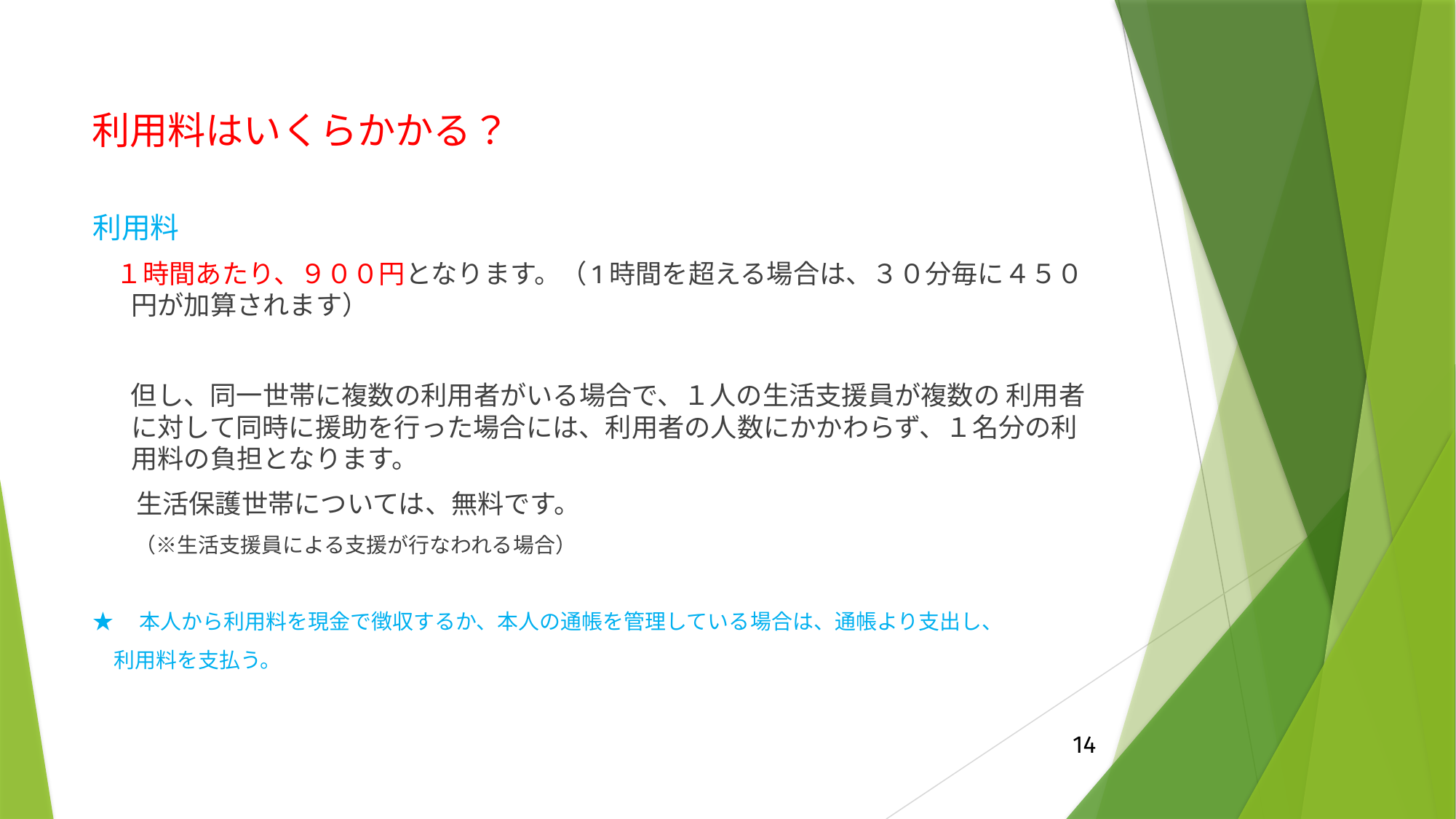

# 利用料はいくらかかる？
利用料
　１時間あたり、９００円となります。（1時間を超える場合は、３０分毎に４５０円が加算されます）

　  但し、同一世帯に複数の利用者がいる場合で、１人の生活支援員が複数の 利用者に対して同時に援助を行った場合には、利用者の人数にかかわらず、１名分の利用料の負担となります。
 　 生活保護世帯については、無料です。
　　（※生活支援員による支援が行なわれる場合）

★　本人から利用料を現金で徴収するか、本人の通帳を管理している場合は、通帳より支出し、
　利用料を支払う。
14